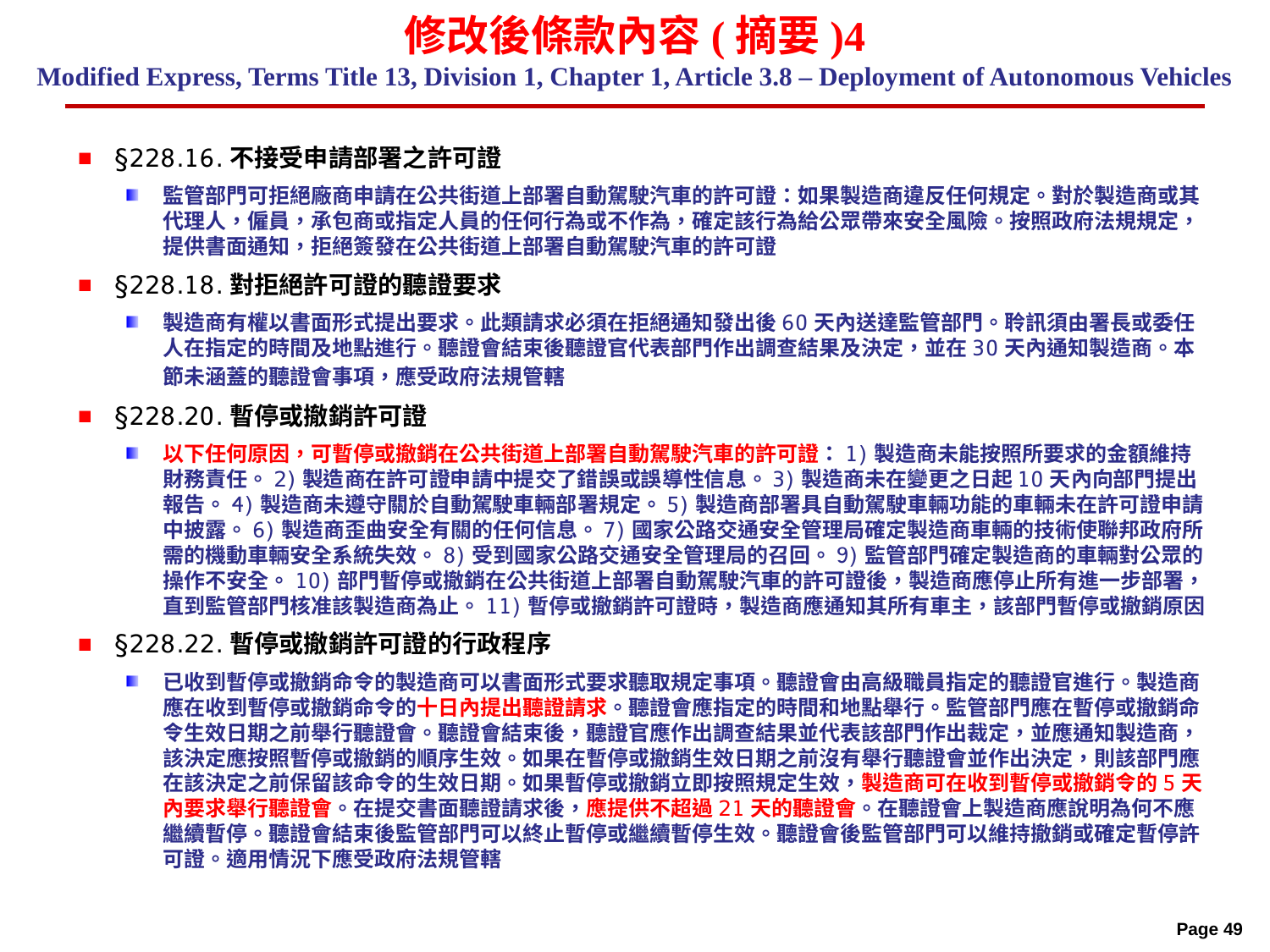

# 修改後條款內容(摘要)4 Modified Express, Terms Title 13, Division 1, Chapter 1, Article 3.8 – Deployment of Autonomous Vehicles
§228.16.不接受申請部署之許可證
監管部門可拒絕廠商申請在公共街道上部署自動駕駛汽車的許可證：如果製造商違反任何規定。對於製造商或其代理人，僱員，承包商或指定人員的任何行為或不作為，確定該行為給公眾帶來安全風險。按照政府法規規定，提供書面通知，拒絕簽發在公共街道上部署自動駕駛汽車的許可證
§228.18.對拒絕許可證的聽證要求
製造商有權以書面形式提出要求。此類請求必須在拒絕通知發出後60天內送達監管部門。聆訊須由署長或委任人在指定的時間及地點進行。聽證會結束後聽證官代表部門作出調查結果及決定，並在30天內通知製造商。本節未涵蓋的聽證會事項，應受政府法規管轄
§228.20.暫停或撤銷許可證
以下任何原因，可暫停或撤銷在公共街道上部署自動駕駛汽車的許可證：1)製造商未能按照所要求的金額維持財務責任。2)製造商在許可證申請中提交了錯誤或誤導性信息。3)製造商未在變更之日起10天內向部門提出報告。4)製造商未遵守關於自動駕駛車輛部署規定。5)製造商部署具自動駕駛車輛功能的車輛未在許可證申請中披露。6)製造商歪曲安全有關的任何信息。7)國家公路交通安全管理局確定製造商車輛的技術使聯邦政府所需的機動車輛安全系統失效。8)受到國家公路交通安全管理局的召回。9)監管部門確定製造商的車輛對公眾的操作不安全。10)部門暫停或撤銷在公共街道上部署自動駕駛汽車的許可證後，製造商應停止所有進一步部署，直到監管部門核准該製造商為止。11)暫停或撤銷許可證時，製造商應通知其所有車主，該部門暫停或撤銷原因
§228.22.暫停或撤銷許可證的行政程序
已收到暫停或撤銷命令的製造商可以書面形式要求聽取規定事項。聽證會由高級職員指定的聽證官進行。製造商應在收到暫停或撤銷命令的十日內提出聽證請求。聽證會應指定的時間和地點舉行。監管部門應在暫停或撤銷命令生效日期之前舉行聽證會。聽證會結束後，聽證官應作出調查結果並代表該部門作出裁定，並應通知製造商，該決定應按照暫停或撤銷的順序生效。如果在暫停或撤銷生效日期之前沒有舉行聽證會並作出決定，則該部門應在該決定之前保留該命令的生效日期。如果暫停或撤銷立即按照規定生效，製造商可在收到暫停或撤銷令的5天內要求舉行聽證會。在提交書面聽證請求後，應提供不超過21天的聽證會。在聽證會上製造商應說明為何不應繼續暫停。聽證會結束後監管部門可以終止暫停或繼續暫停生效。聽證會後監管部門可以維持撤銷或確定暫停許可證。適用情況下應受政府法規管轄